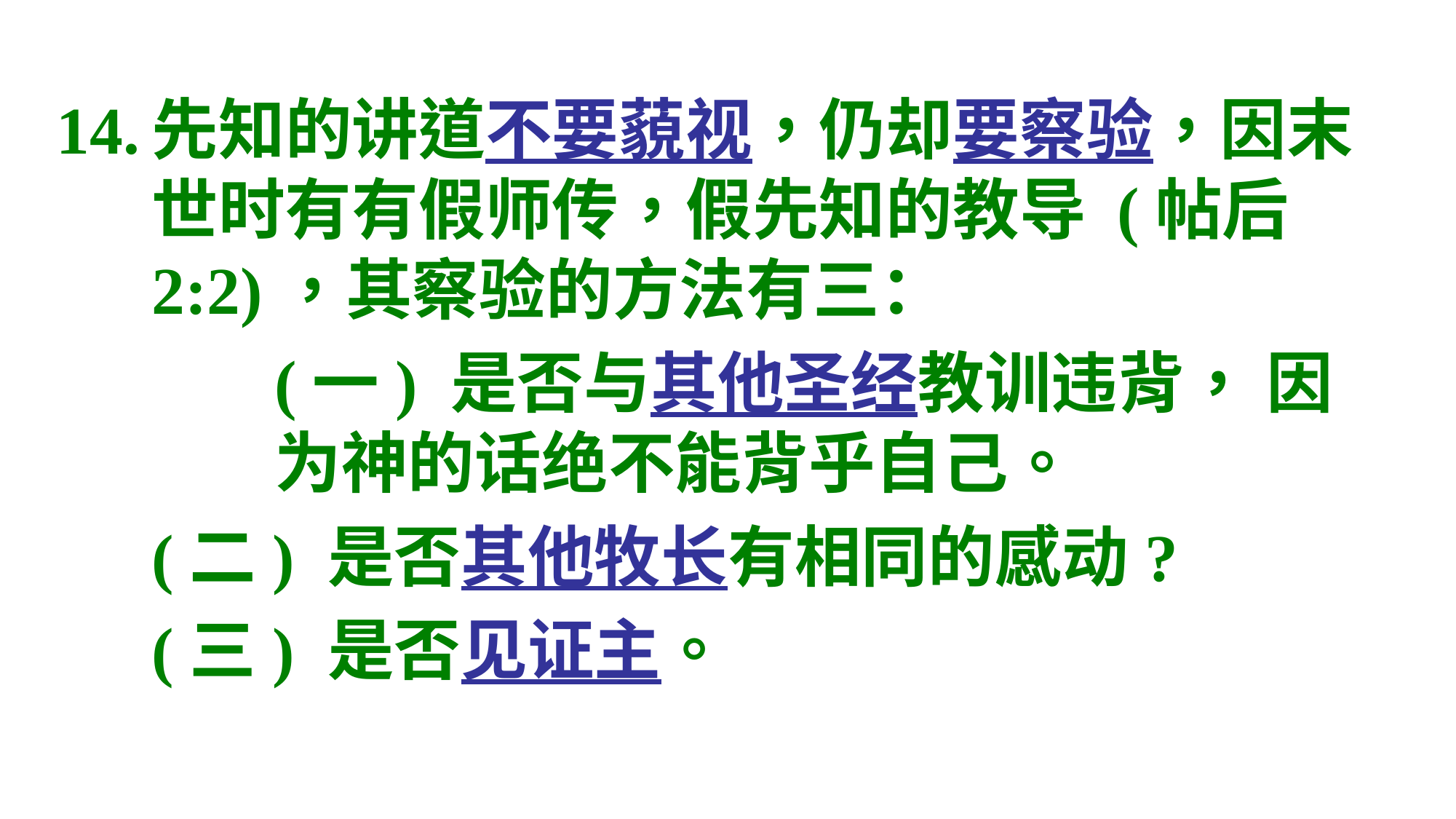

14.	先知的讲道不要藐视，仍却要察验，因末世时有有假师传，假先知的教导 (帖后2:2)，其察验的方法有三：
	(一) 是否与其他圣经教训违背， 因为神的话绝不能背乎自己。
	(二) 是否其他牧长有相同的感动?
	(三) 是否见证主。